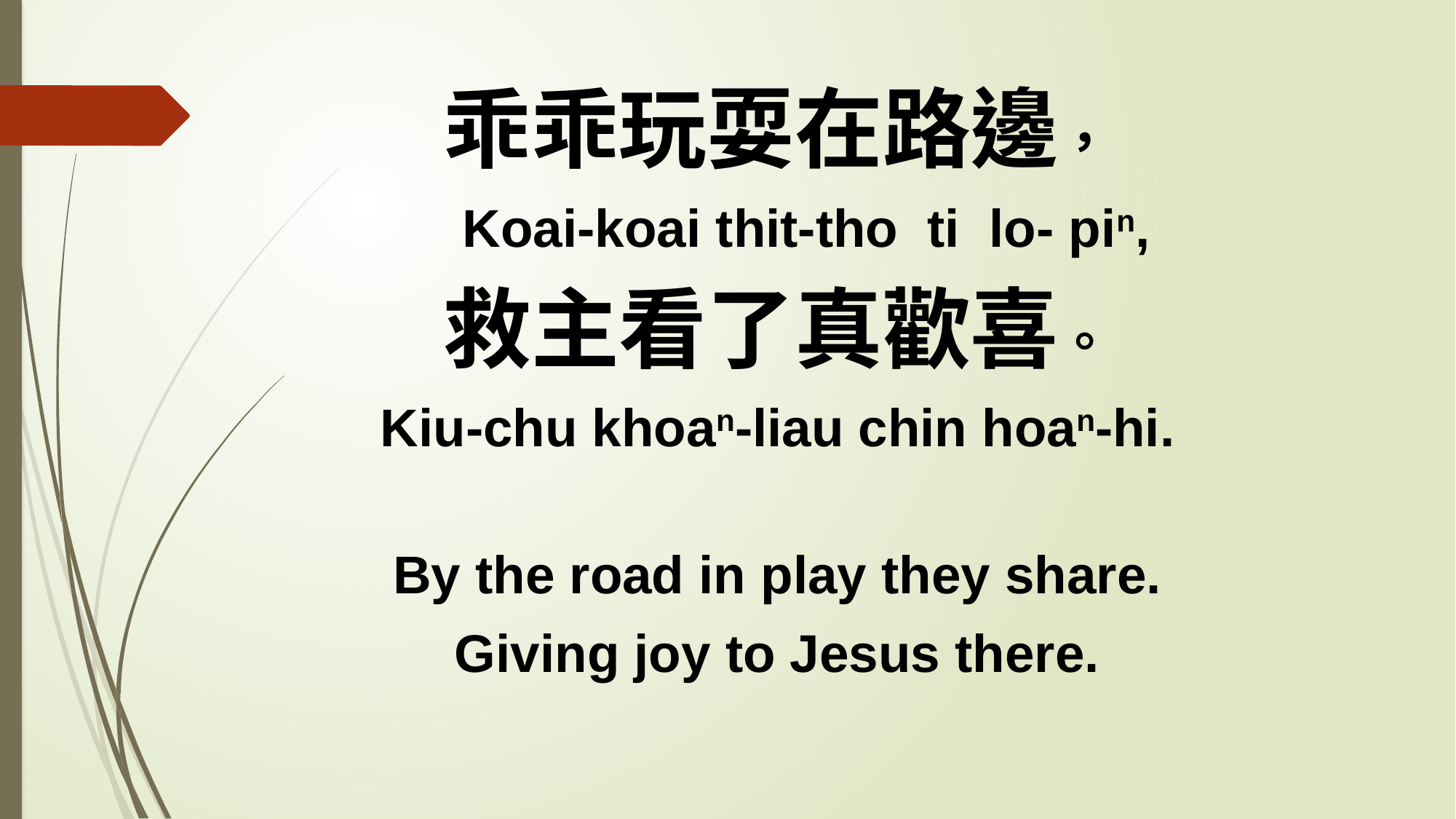

乖乖玩耍在路邊，
              Koai-koai thit-tho  ti  lo- pin,
救主看了真歡喜。
Kiu-chu khoan-liau chin hoan-hi.

By the road in play they share.
Giving joy to Jesus there.